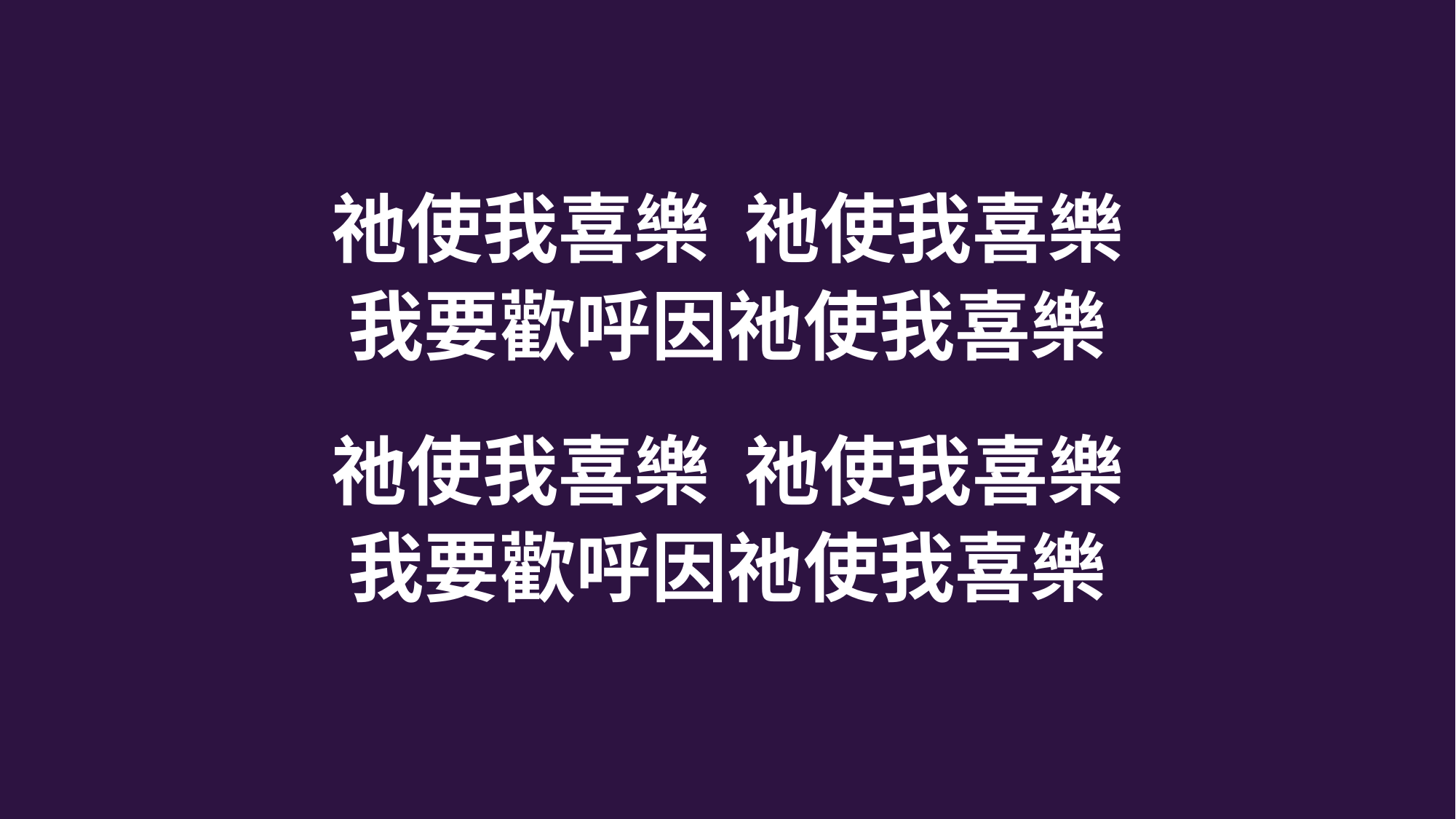

祂使我喜樂  祂使我喜樂
我要歡呼因祂使我喜樂

祂使我喜樂  祂使我喜樂
我要歡呼因祂使我喜樂